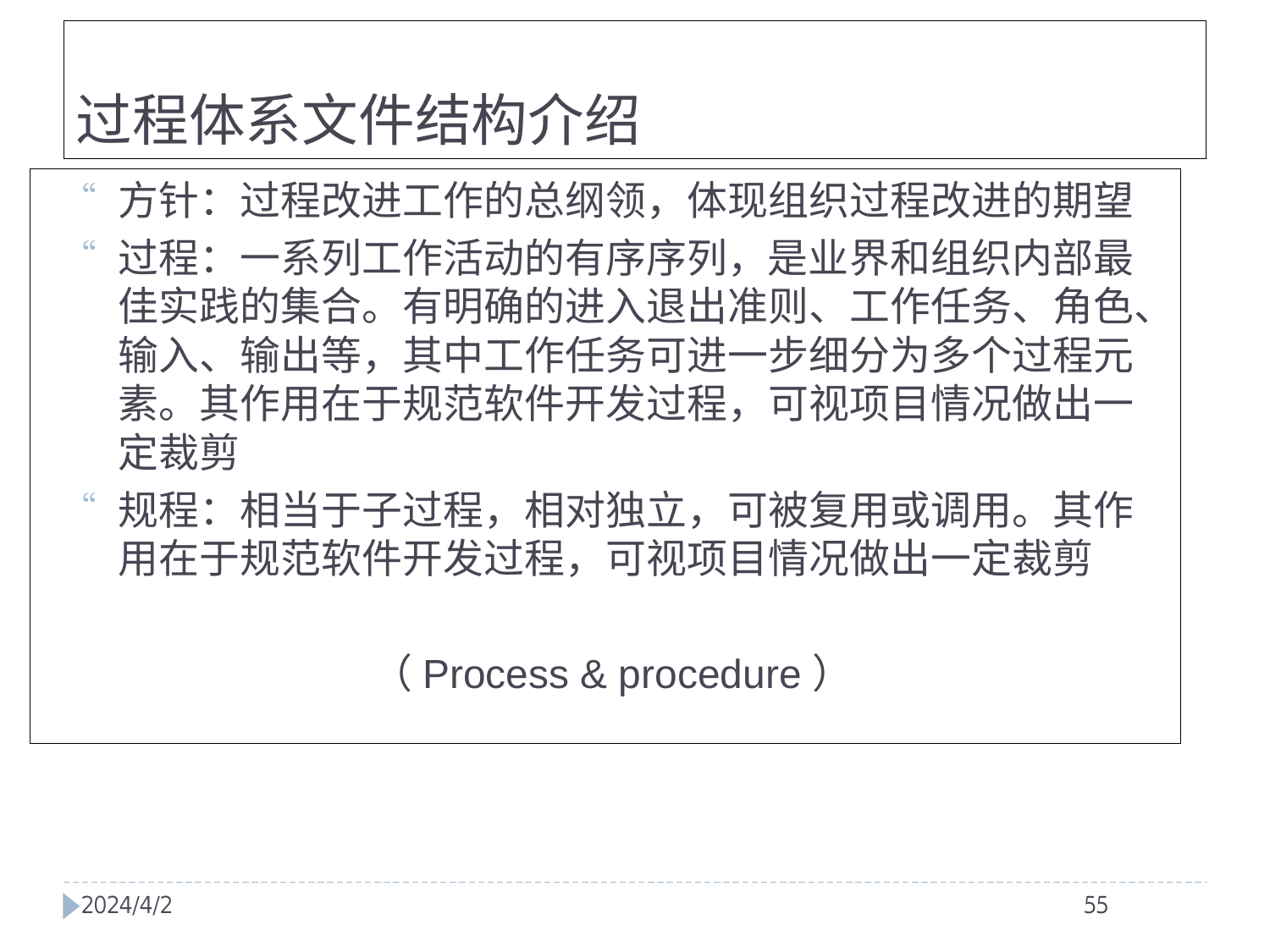

过程体系文件结构介绍
方针：过程改进工作的总纲领，体现组织过程改进的期望
过程：一系列工作活动的有序序列，是业界和组织内部最佳实践的集合。有明确的进入退出准则、工作任务、角色、输入、输出等，其中工作任务可进一步细分为多个过程元素。其作用在于规范软件开发过程，可视项目情况做出一定裁剪
规程：相当于子过程，相对独立，可被复用或调用。其作用在于规范软件开发过程，可视项目情况做出一定裁剪

			（Process & procedure）
2024/4/2
55